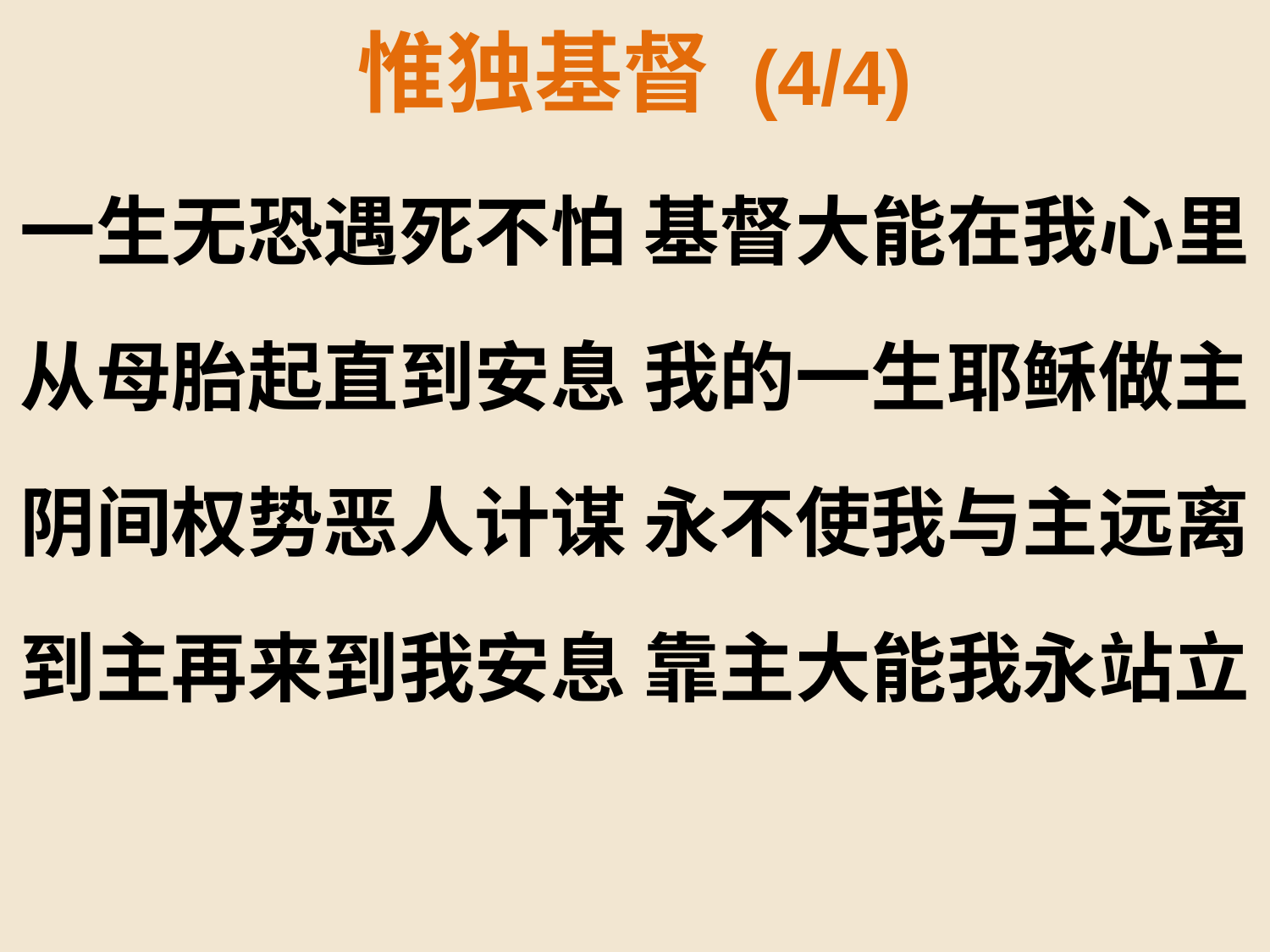

惟独基督 (4/4)
一生无恐遇死不怕 基督大能在我心里
从母胎起直到安息 我的一生耶稣做主
阴间权势恶人计谋 永不使我与主远离
到主再来到我安息 靠主大能我永站立